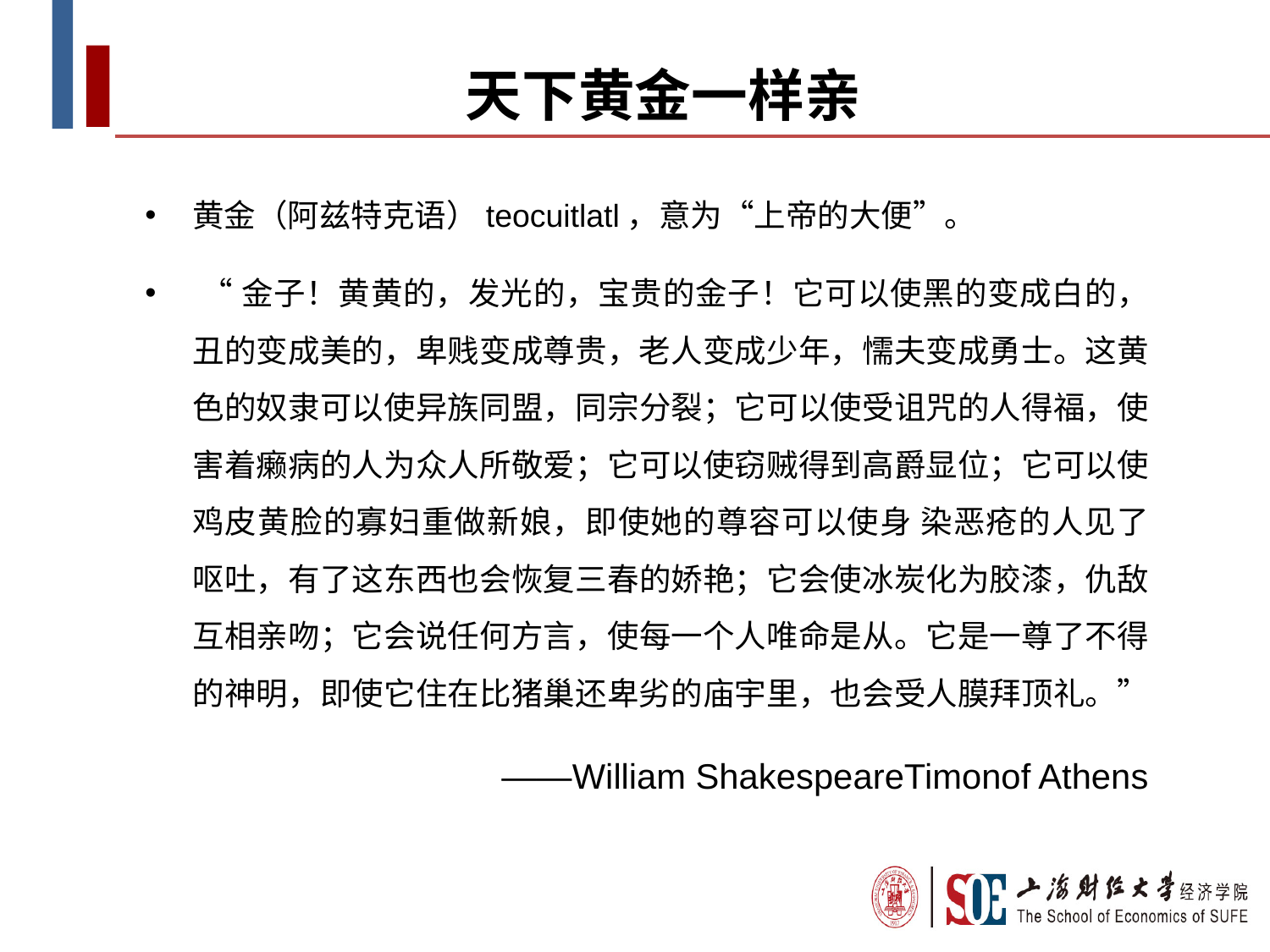

天下黄金一样亲
黄金（阿兹特克语）teocuitlatl，意为“上帝的大便”。
 “金子！黄黄的，发光的，宝贵的金子！它可以使黑的变成白的，丑的变成美的，卑贱变成尊贵，老人变成少年，懦夫变成勇士。这黄色的奴隶可以使异族同盟，同宗分裂；它可以使受诅咒的人得福，使害着癞病的人为众人所敬爱；它可以使窃贼得到高爵显位；它可以使鸡皮黄脸的寡妇重做新娘，即使她的尊容可以使身 染恶疮的人见了呕吐，有了这东西也会恢复三春的娇艳；它会使冰炭化为胶漆，仇敌互相亲吻；它会说任何方言，使每一个人唯命是从。它是一尊了不得的神明，即使它住在比猪巢还卑劣的庙宇里，也会受人膜拜顶礼。”
——William ShakespeareTimonof Athens